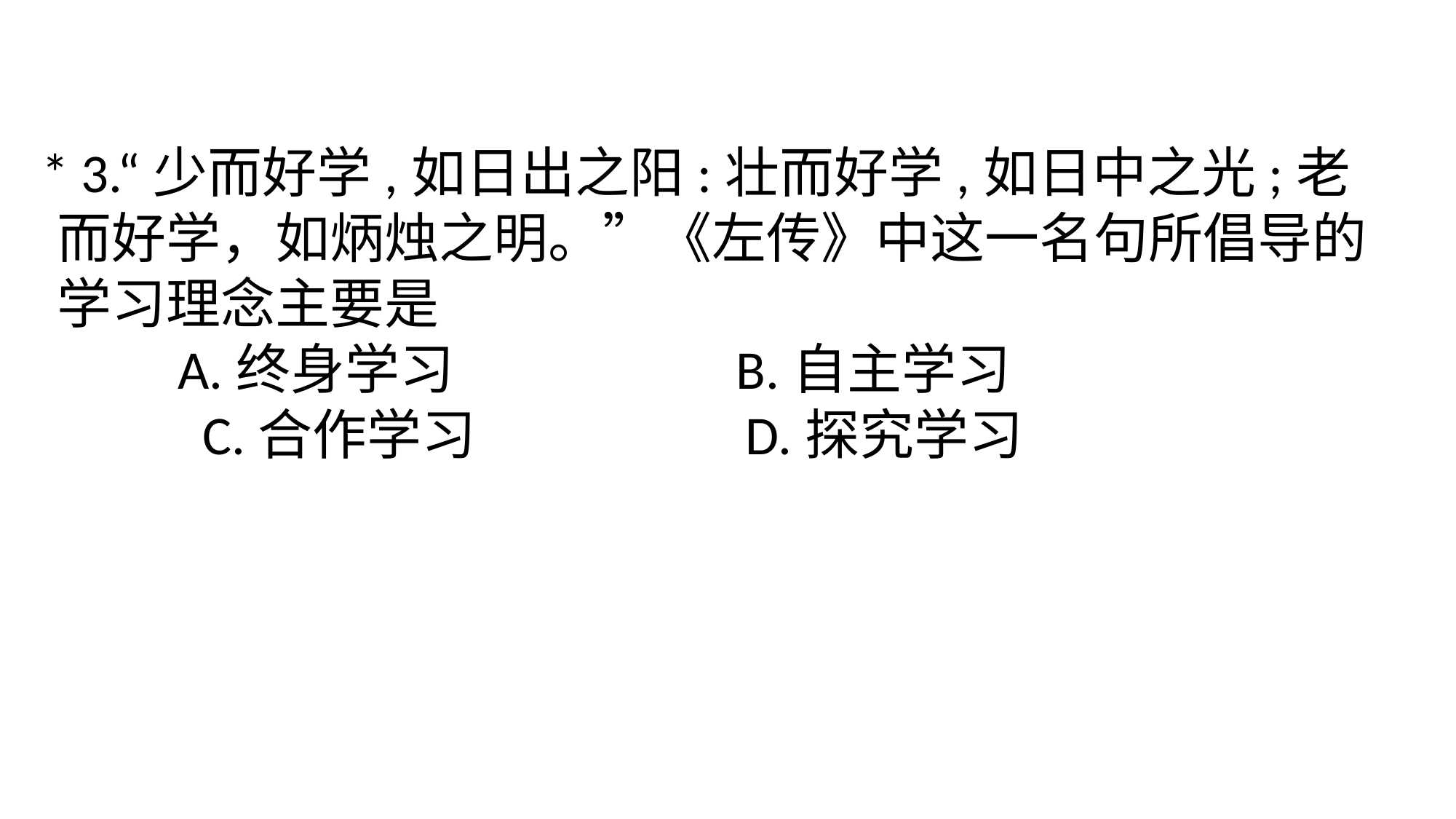

* 3.“少而好学,如日出之阳:壮而好学,如日中之光;老而好学，如炳烛之明。”《左传》中这一名句所倡导的学习理念主要是
           A.终身学习                      B.自主学习
             C.合作学习                     D.探究学习